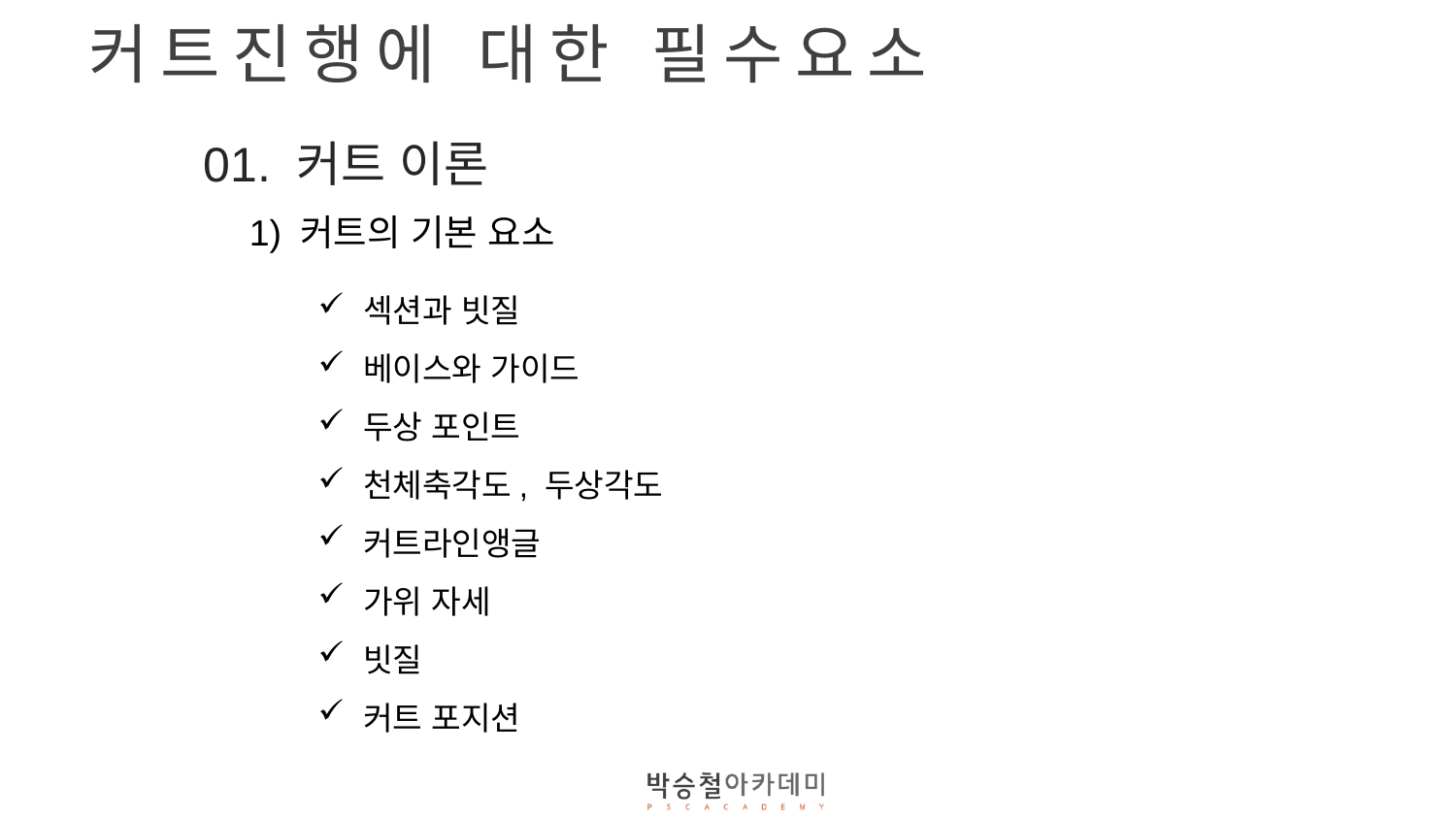

커트진행에 대한 필수요소
  01. 커트 이론
1) 커트의 기본 요소
섹션과 빗질
베이스와 가이드
두상 포인트
천체축각도, 두상각도
커트라인앵글
가위 자세
빗질
커트 포지션
3